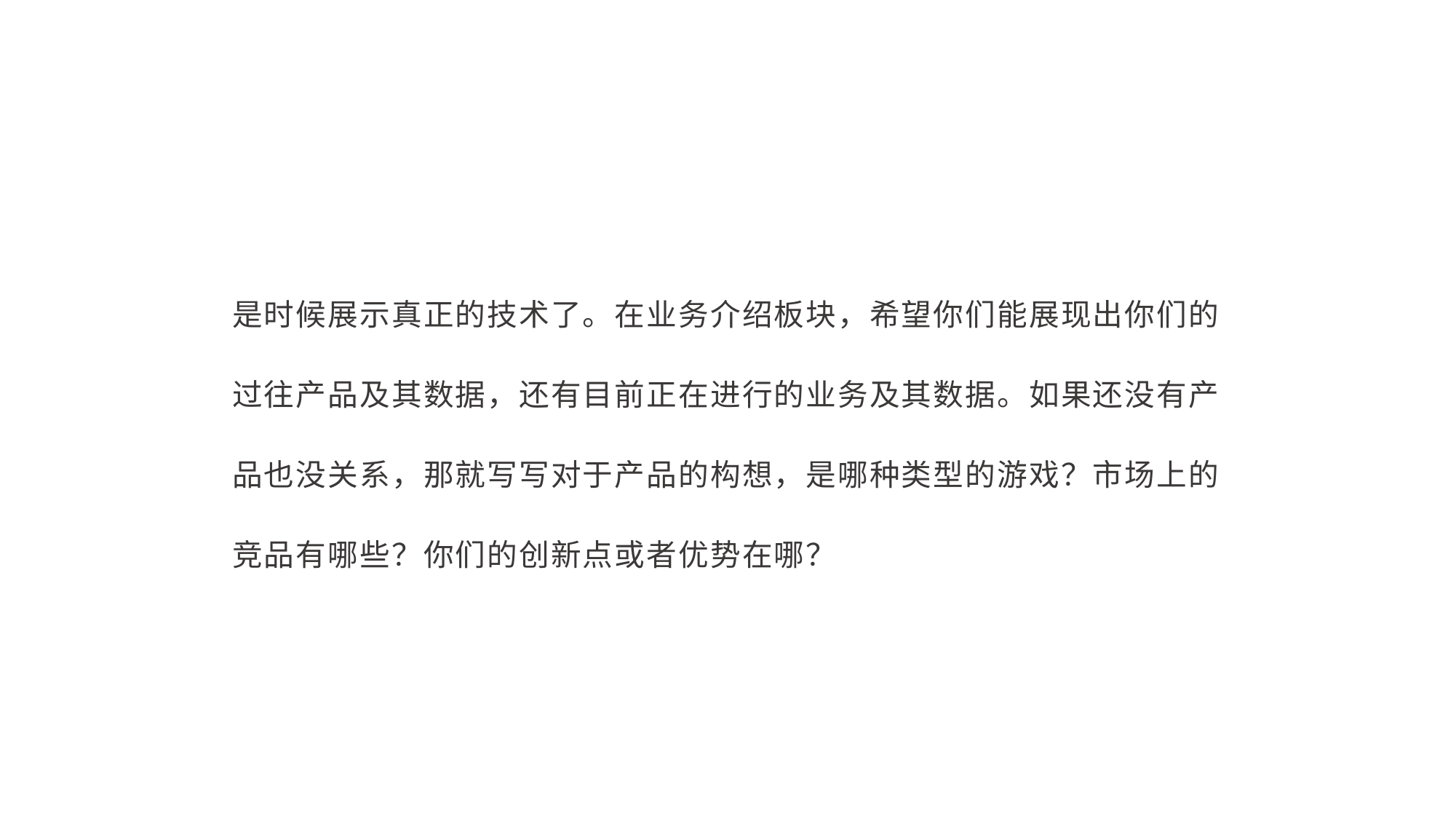

是时候展示真正的技术了。在业务介绍板块，希望你们能展现出你们的过往产品及其数据，还有目前正在进行的业务及其数据。如果还没有产品也没关系，那就写写对于产品的构想，是哪种类型的游戏？市场上的竞品有哪些？你们的创新点或者优势在哪？